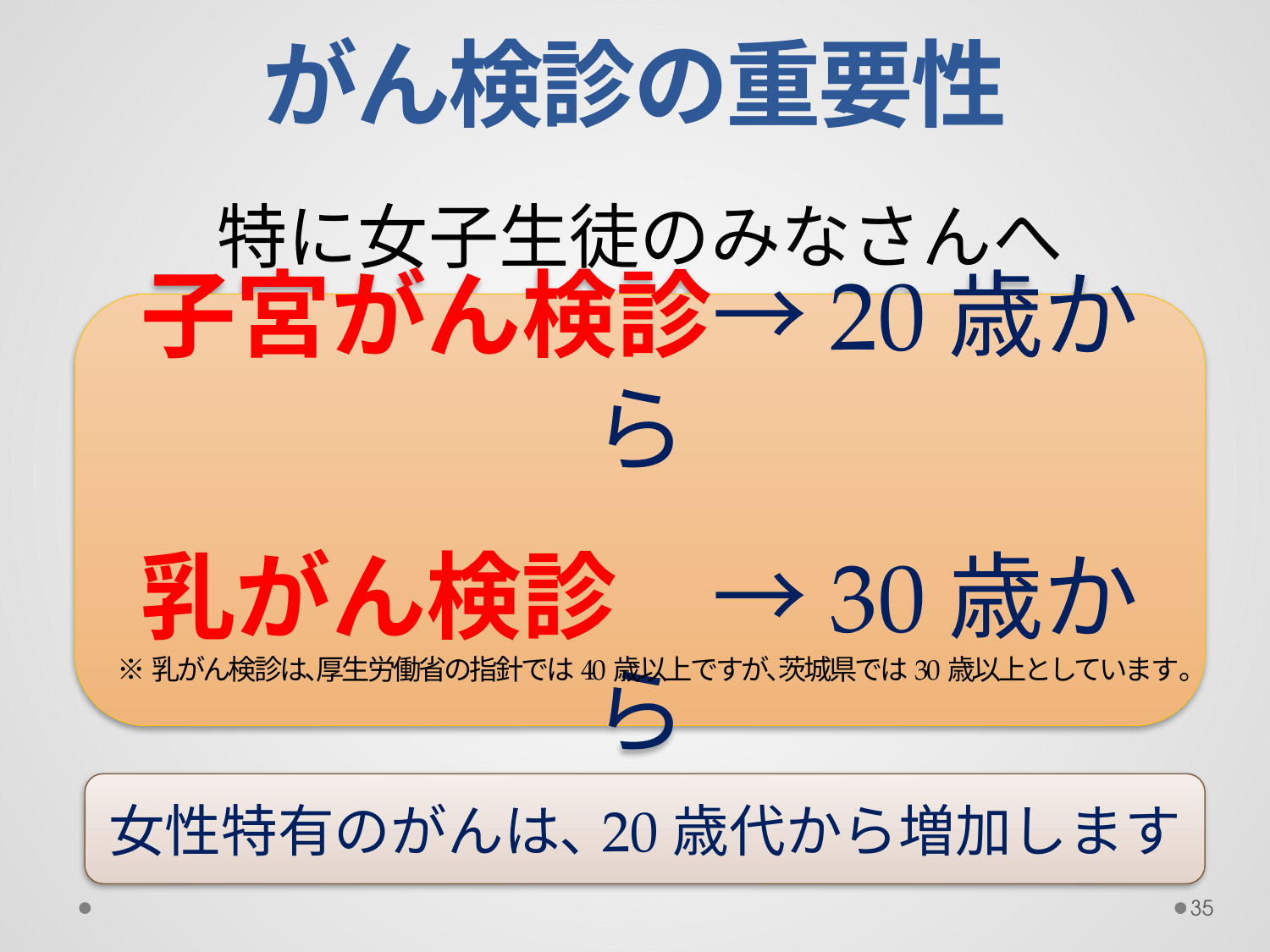

# がん検診の重要性
特に女子生徒のみなさんへ
子宮がん検診→20歳から
乳がん検診　→30歳から
※乳がん検診は､厚生労働省の指針では40歳以上ですが､茨城県では30歳以上としています。
女性特有のがんは､20歳代から増加します
35